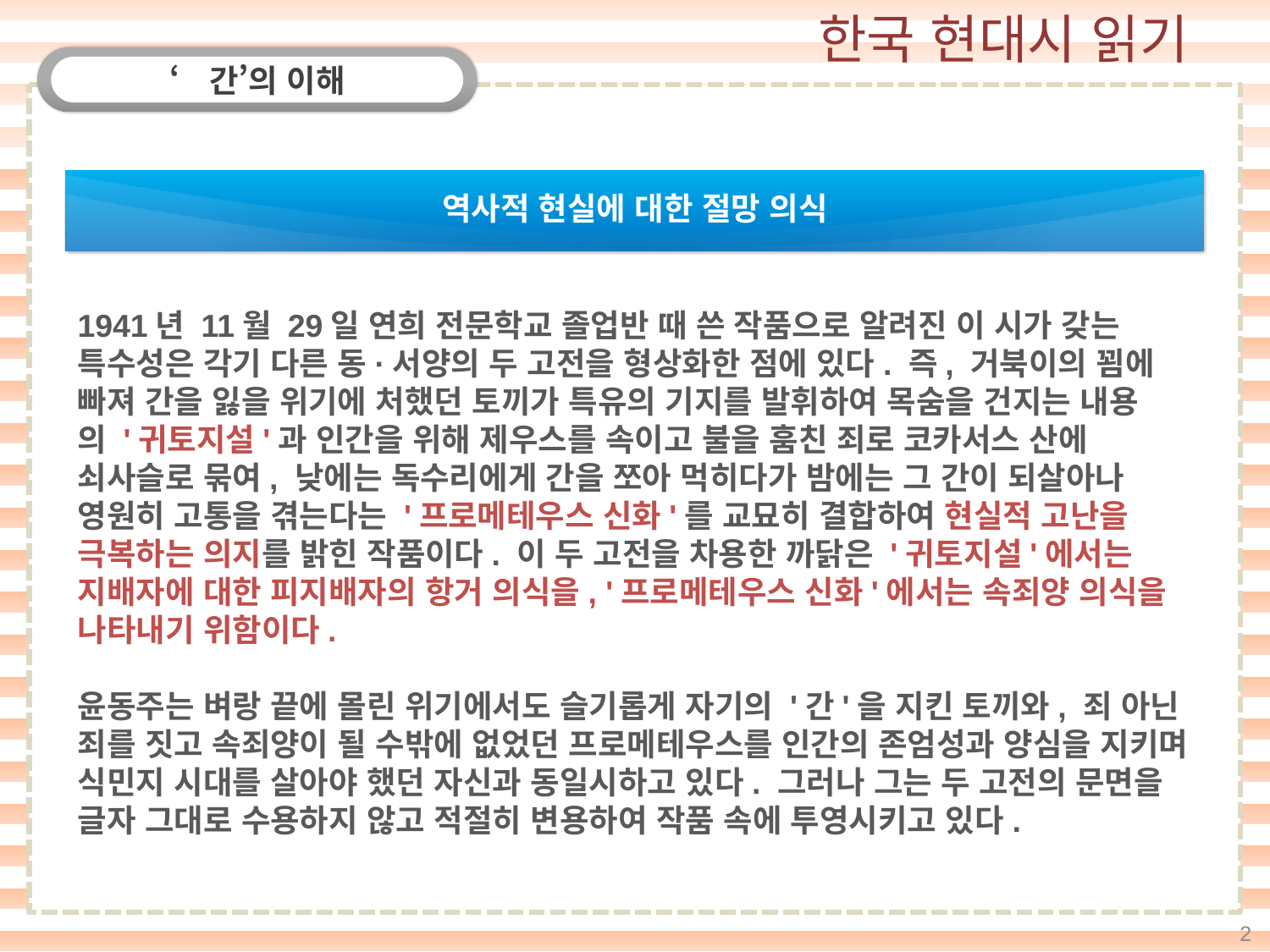

‘간’의 이해

역사적 현실에 대한 절망 의식
1941년 11월 29일 연희 전문학교 졸업반 때 쓴 작품으로 알려진 이 시가 갖는 특수성은 각기 다른 동·서양의 두 고전을 형상화한 점에 있다. 즉, 거북이의 꾐에 빠져 간을 잃을 위기에 처했던 토끼가 특유의 기지를 발휘하여 목숨을 건지는 내용의 '귀토지설'과 인간을 위해 제우스를 속이고 불을 훔친 죄로 코카서스 산에 쇠사슬로 묶여, 낮에는 독수리에게 간을 쪼아 먹히다가 밤에는 그 간이 되살아나 영원히 고통을 겪는다는 '프로메테우스 신화'를 교묘히 결합하여 현실적 고난을 극복하는 의지를 밝힌 작품이다. 이 두 고전을 차용한 까닭은 '귀토지설'에서는 지배자에 대한 피지배자의 항거 의식을, '프로메테우스 신화'에서는 속죄양 의식을 나타내기 위함이다.

윤동주는 벼랑 끝에 몰린 위기에서도 슬기롭게 자기의 '간'을 지킨 토끼와, 죄 아닌 죄를 짓고 속죄양이 될 수밖에 없었던 프로메테우스를 인간의 존엄성과 양심을 지키며 식민지 시대를 살아야 했던 자신과 동일시하고 있다. 그러나 그는 두 고전의 문면을 글자 그대로 수용하지 않고 적절히 변용하여 작품 속에 투영시키고 있다.
2